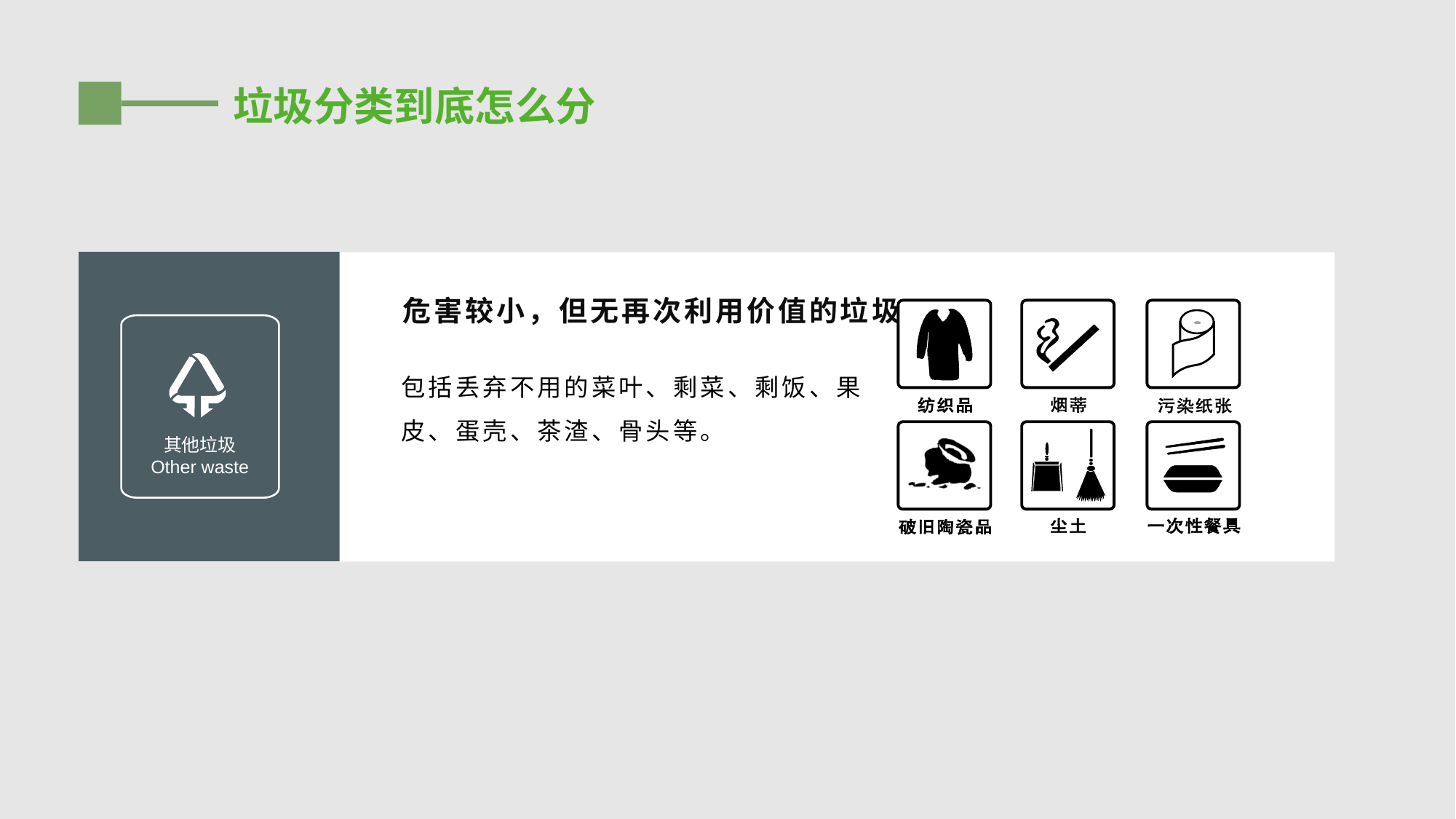

垃圾分类到底怎么分

其他垃圾
Other waste

危害较小，但无再次利用价值的垃圾

包括丢弃不用的菜叶、剩菜、剩饭、果皮、蛋壳、茶渣、骨头等。